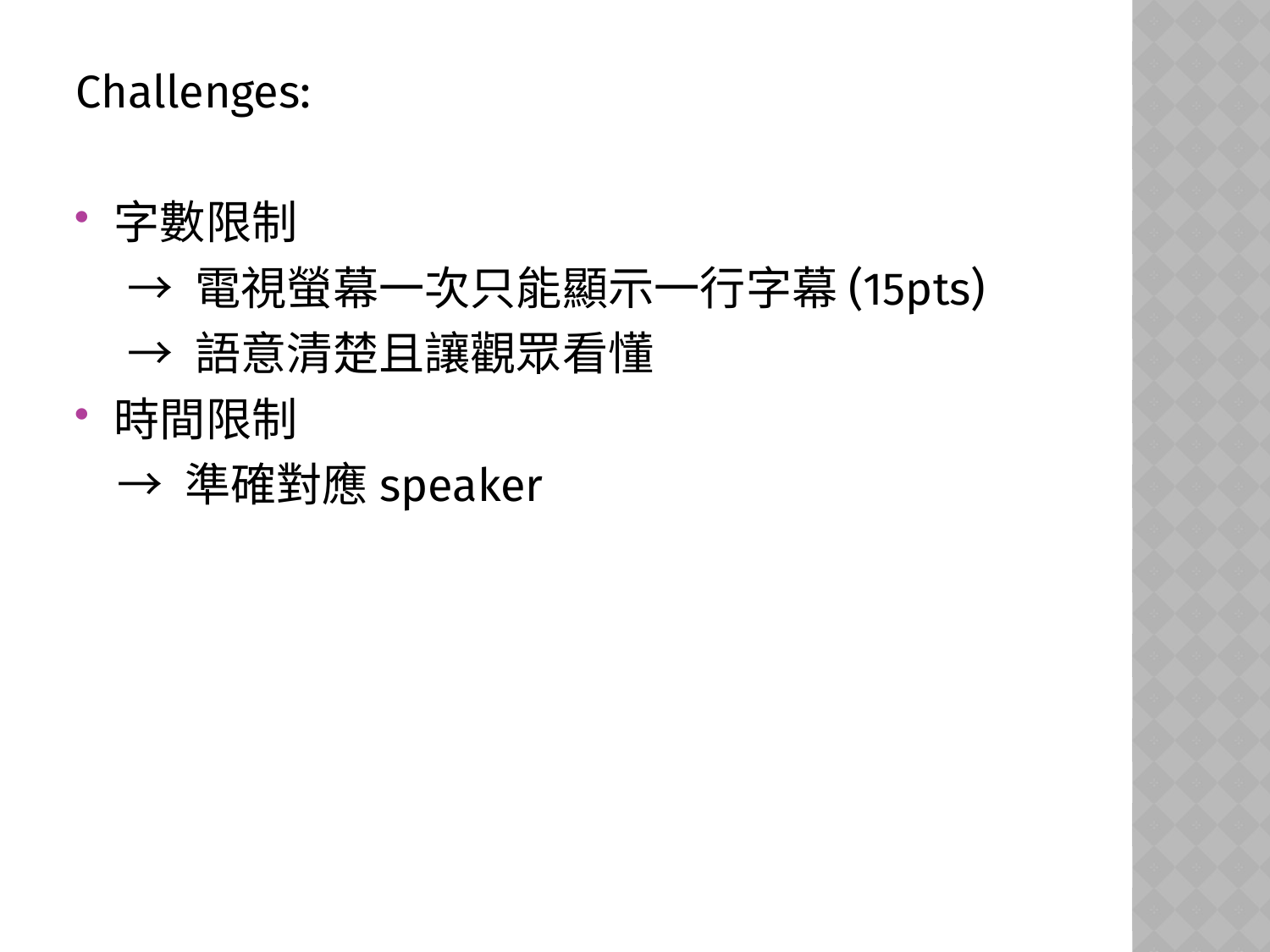

Challenges:

字數限制
     → 電視螢幕一次只能顯示一行字幕(15pts)
     → 語意清楚且讓觀眾看懂
時間限制
    → 準確對應speaker